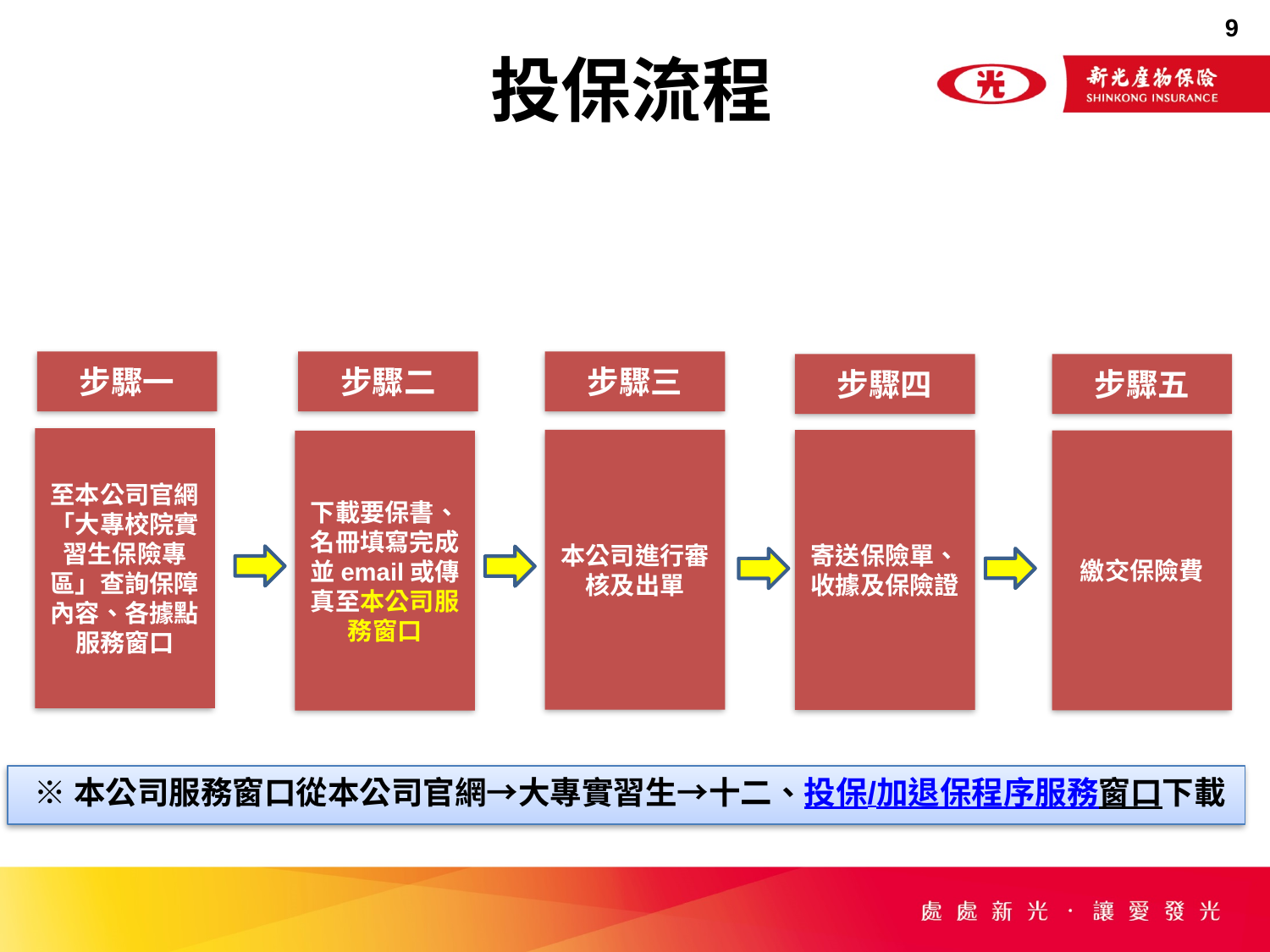

投保流程
步驟一
步驟二
步驟三
步驟四
步驟五
至本公司官網「大專校院實習生保險專區」查詢保障內容、各據點服務窗口
本公司進行審核及出單
寄送保險單、收據及保險證
繳交保險費
下載要保書、名冊填寫完成並email或傳真至本公司服務窗口

  ※本公司服務窗口從本公司官網→大專實習生→十二、投保/加退保程序服務窗口下載